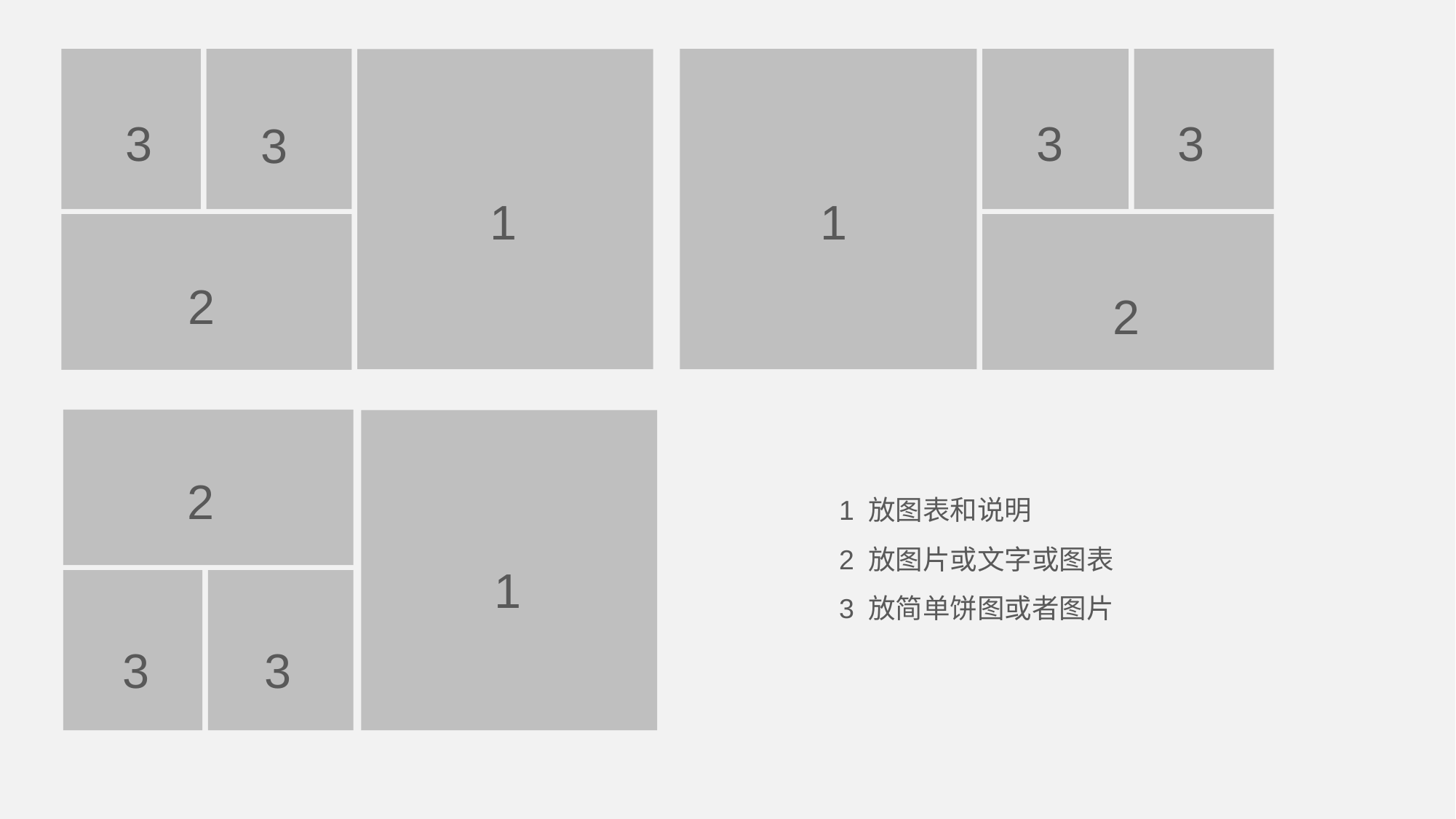

3
3
3
3
1
1
2
2

2
1 放图表和说明
2 放图片或文字或图表
3 放简单饼图或者图片
1
3
3